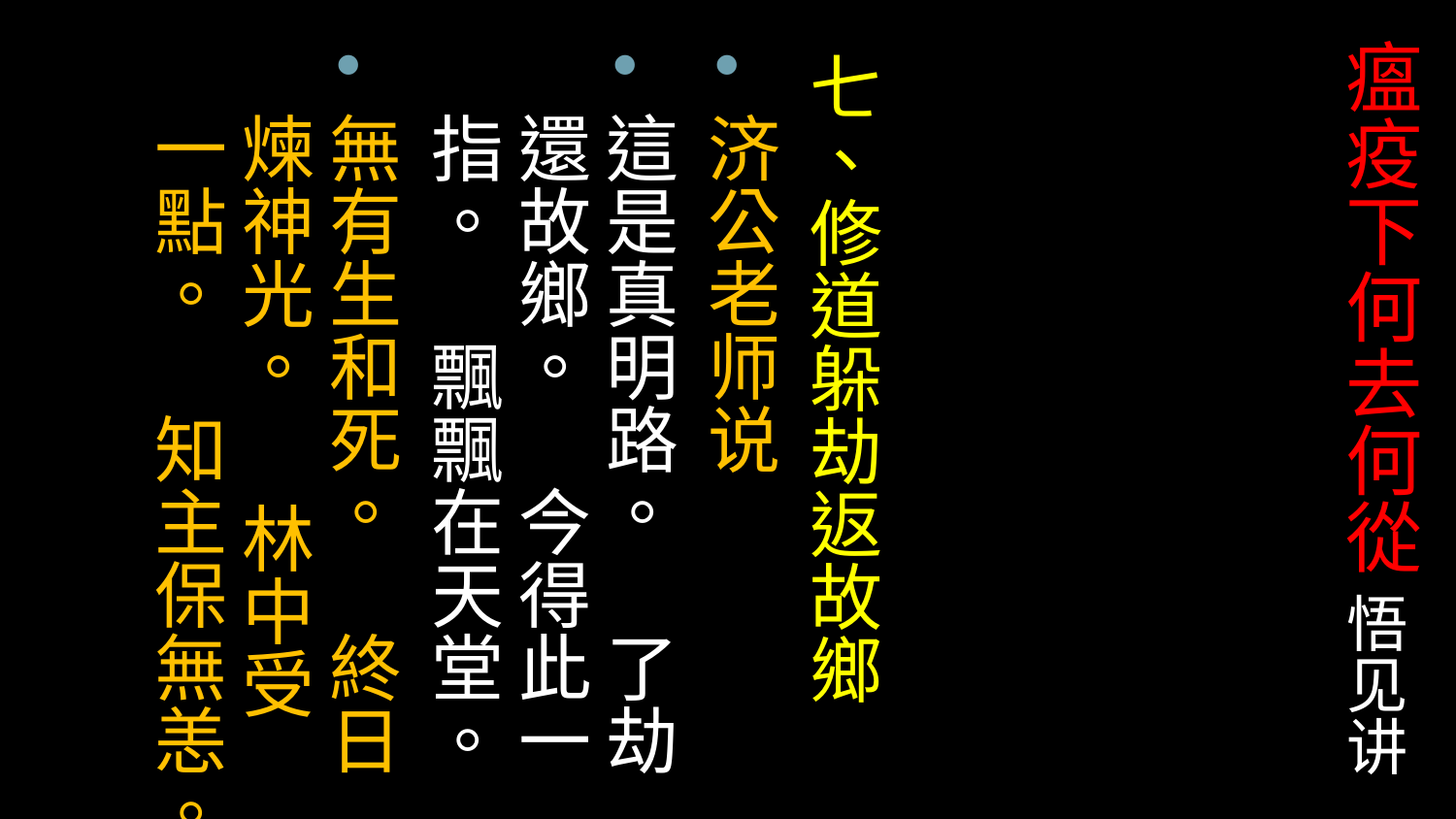

# 瘟疫下何去何從 悟见讲
七、修道躲劫返故鄉
济公老师说
這是真明路。     了劫還故鄉。     今得此一指。     飄飄在天堂。
無有生和死。     終日煉神光。      林中受一點。     知主保無恙。